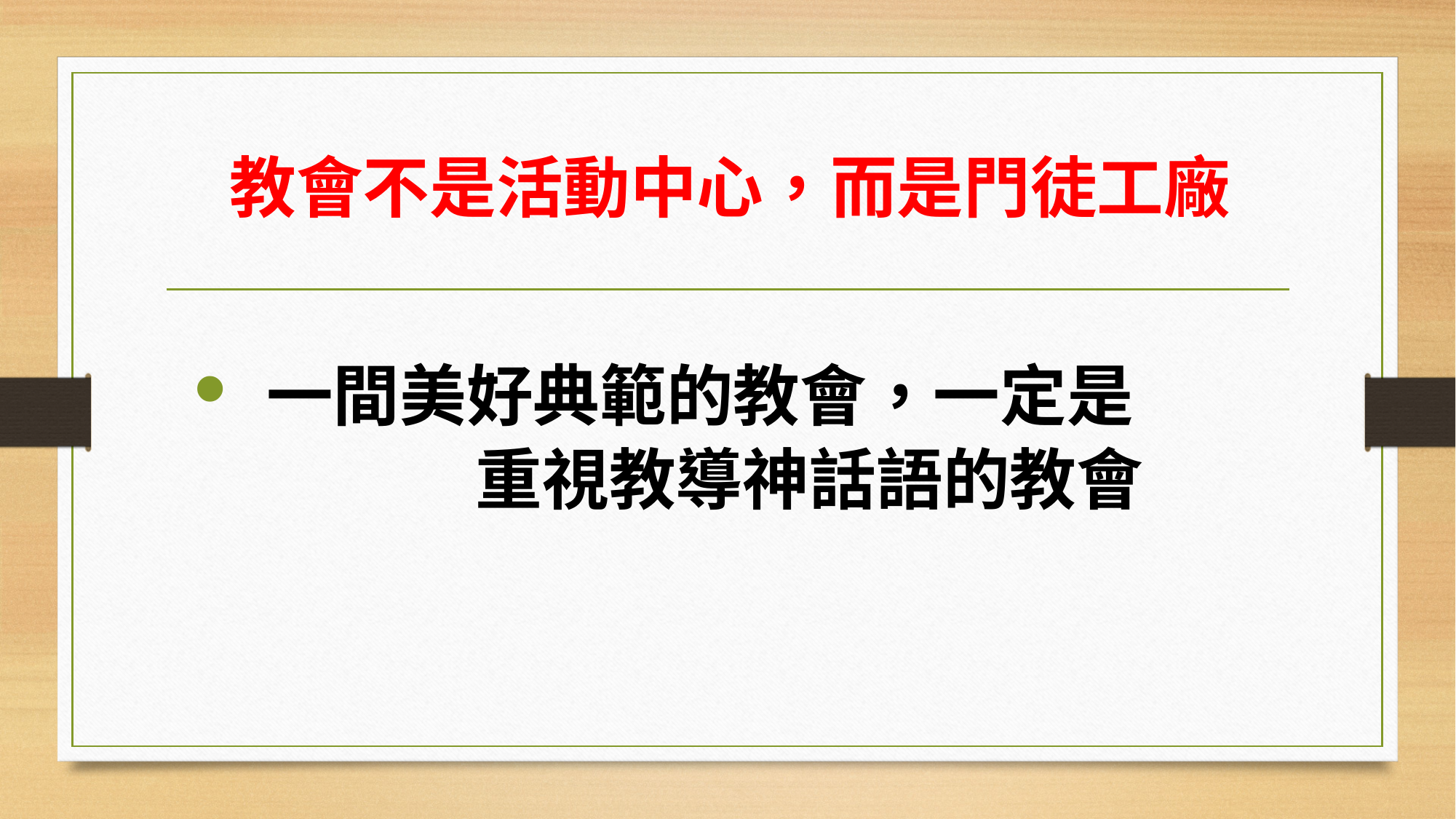

# 教會不是活動中心，而是門徒工廠
 一間美好典範的教會，一定是                  重視教導神話語的教會